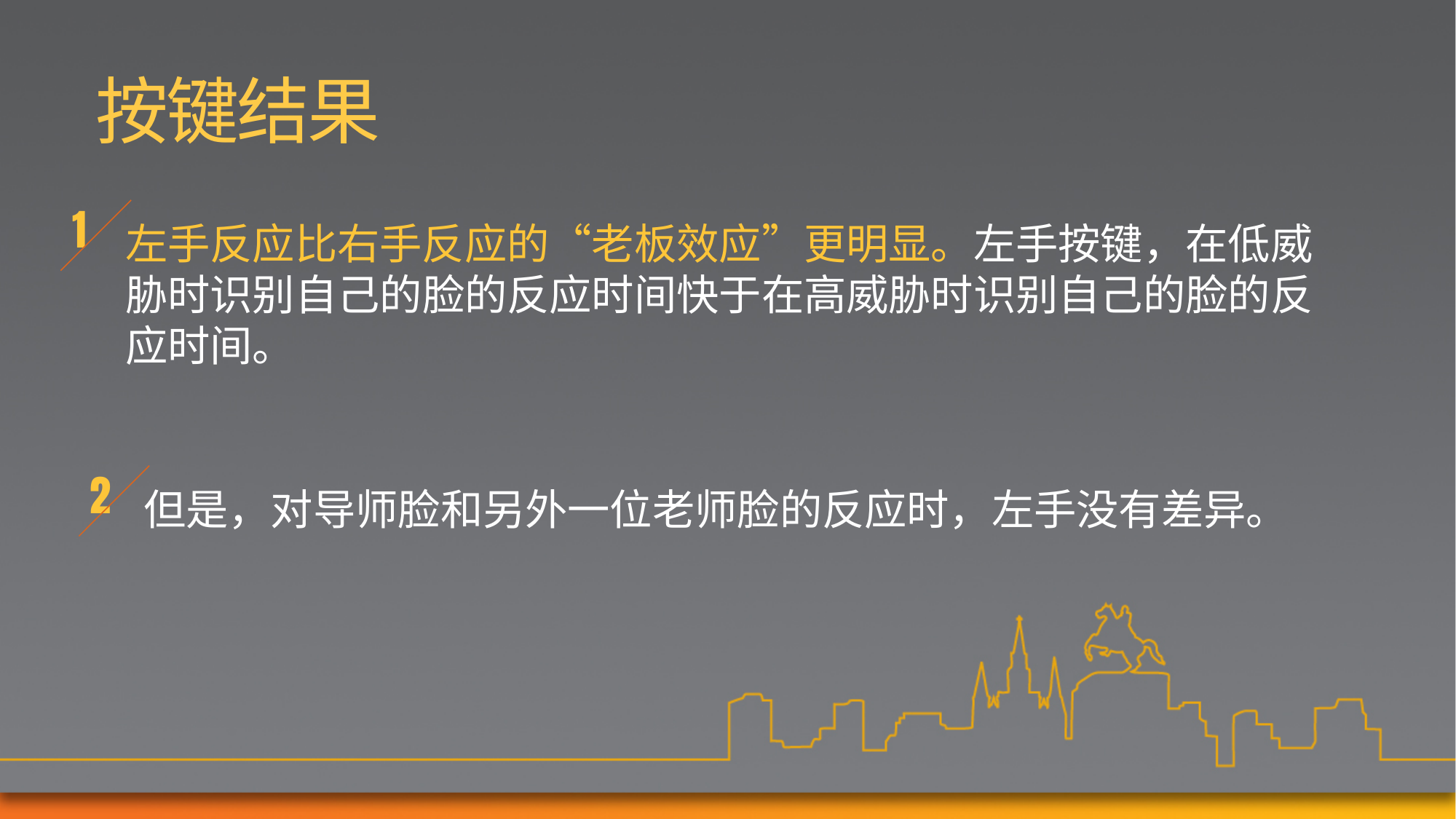

按键结果
1
左手反应比右手反应的“老板效应”更明显。左手按键，在低威胁时识别自己的脸的反应时间快于在高威胁时识别自己的脸的反应时间。
2
但是，对导师脸和另外一位老师脸的反应时，左手没有差异。